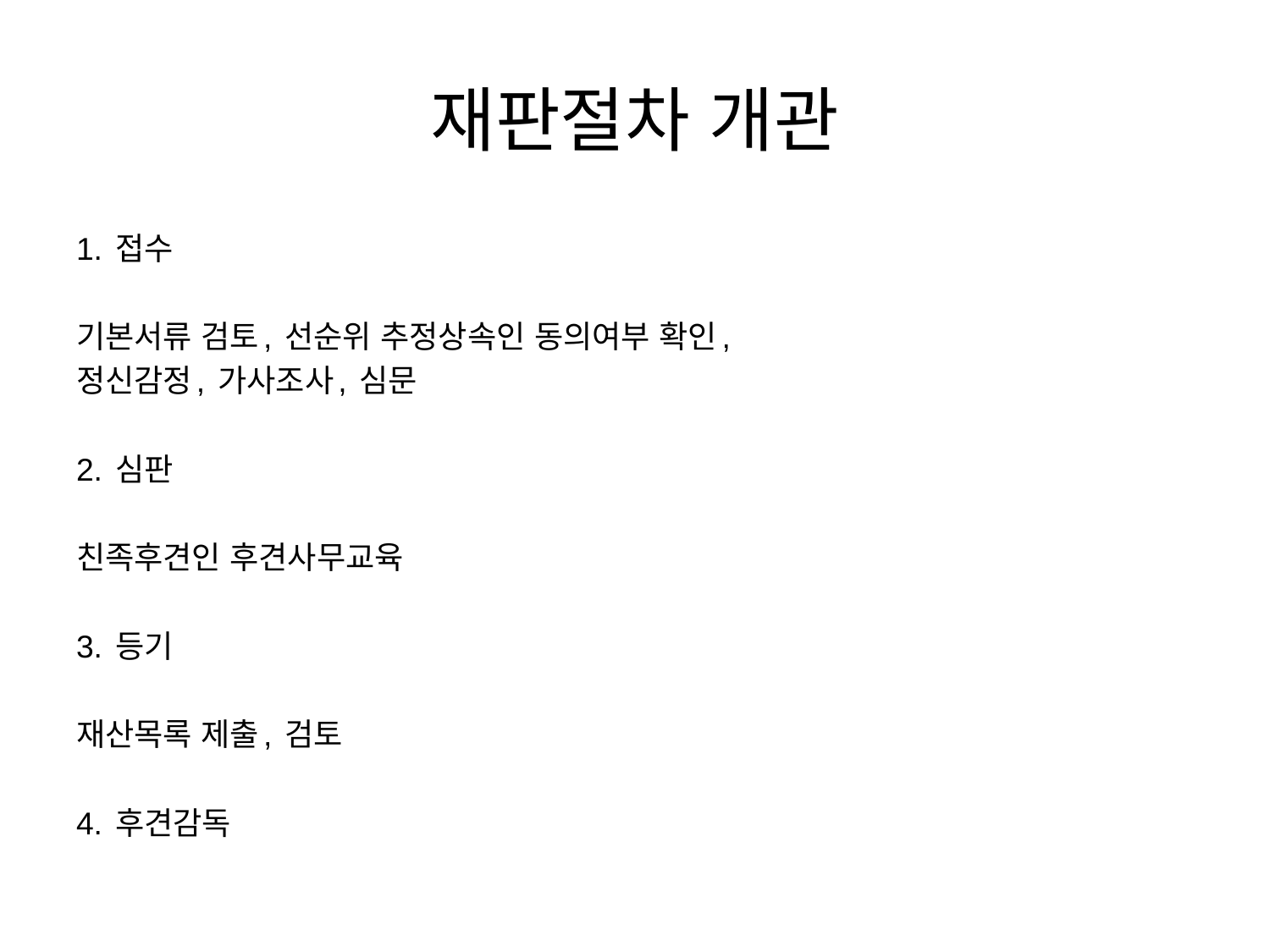

# 재판절차 개관
1. 접수

기본서류 검토, 선순위 추정상속인 동의여부 확인,
정신감정, 가사조사, 심문

2. 심판

친족후견인 후견사무교육

3. 등기

재산목록 제출, 검토

4. 후견감독